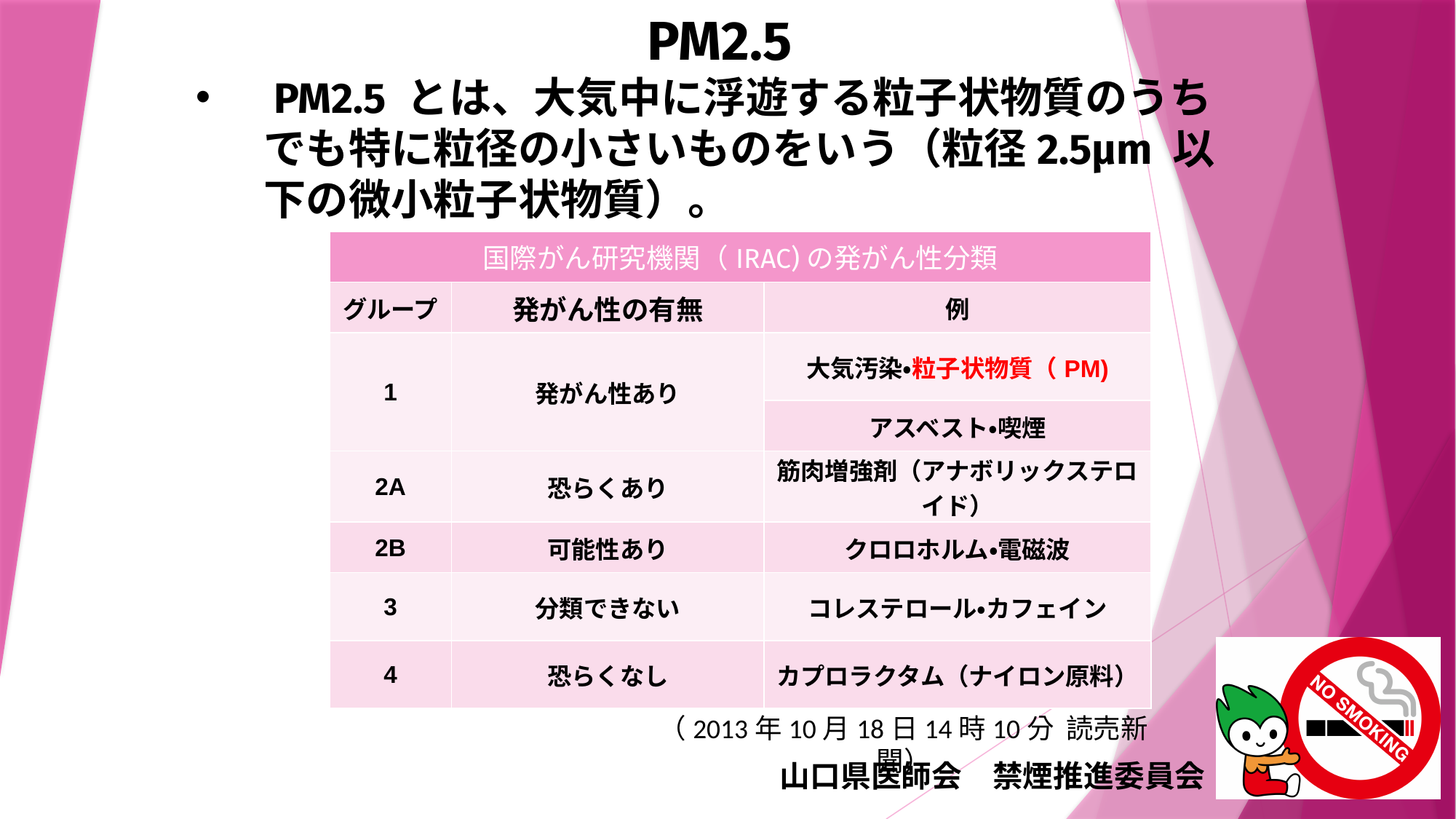

PM2.5
 PM2.5 とは、大気中に浮遊する粒子状物質のうちでも特に粒径の小さいものをいう（粒径2.5μm 以下の微小粒子状物質）。
| 国際がん研究機関（IRAC)の発がん性分類 |  |  |
| --- | --- | --- |
| グループ | 発がん性の有無 | 例 |
| 1 | 発がん性あり | 大気汚染・粒子状物質（PM) |
|  |  | アスベスト・喫煙 |
| 2A | 恐らくあり | 筋肉増強剤（アナボリックステロイド） |
| 2B | 可能性あり | クロロホルム・電磁波 |
| 3 | 分類できない | コレステロール・カフェイン |
| 4 | 恐らくなし | カプロラクタム（ナイロン原料） |
（2013年10月18日14時10分  読売新聞）